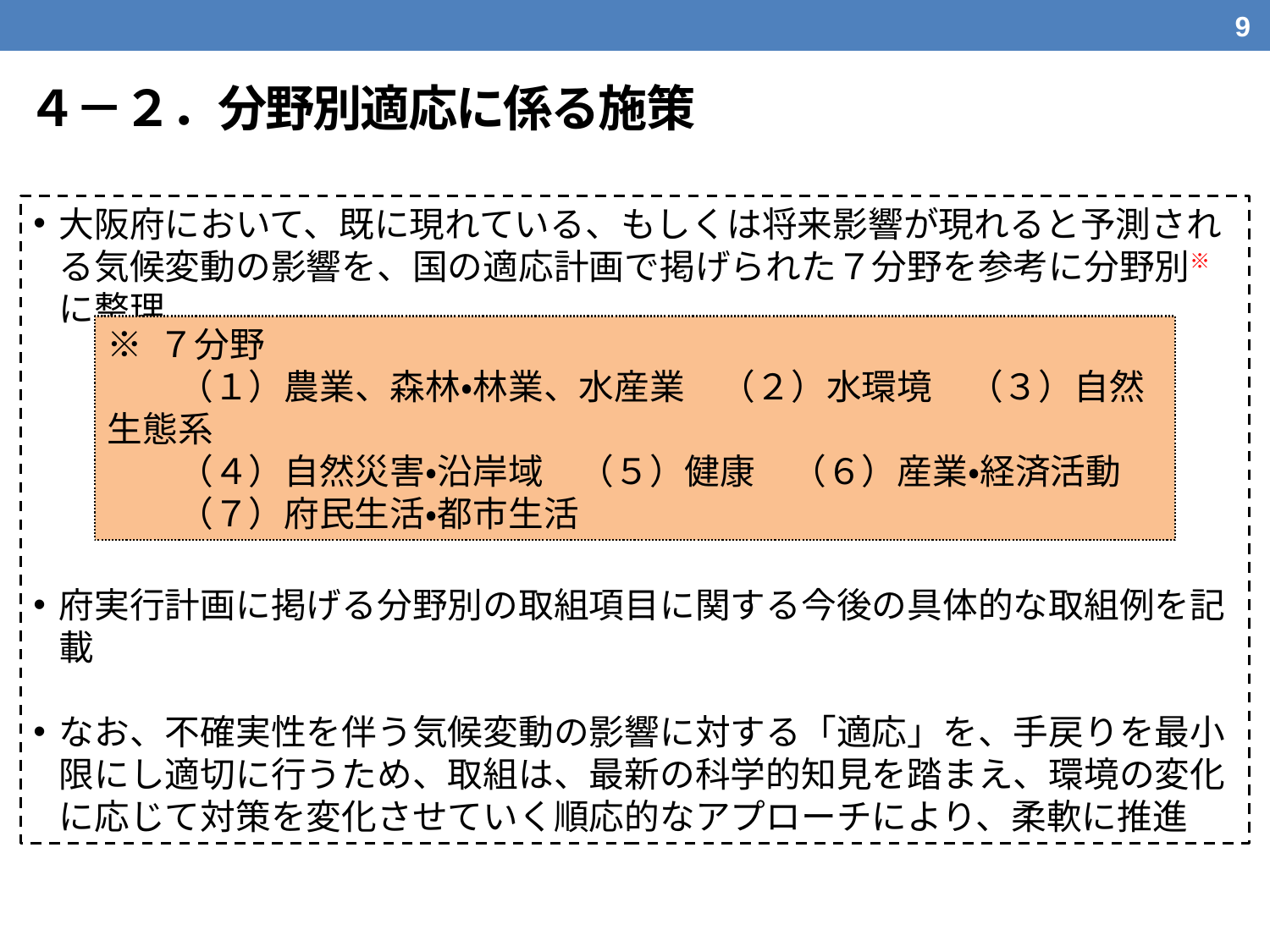

9
# ４－２．分野別適応に係る施策
大阪府において、既に現れている、もしくは将来影響が現れると予測される気候変動の影響を、国の適応計画で掲げられた７分野を参考に分野別※に整理

府実行計画に掲げる分野別の取組項目に関する今後の具体的な取組例を記載

なお、不確実性を伴う気候変動の影響に対する「適応」を、手戻りを最小限にし適切に行うため、取組は、最新の科学的知見を踏まえ、環境の変化に応じて対策を変化させていく順応的なアプローチにより、柔軟に推進
※ ７分野
　　（１）農業、森林・林業、水産業　（２）水環境　（３）自然生態系
　　（４）自然災害・沿岸域　（５）健康　（６）産業・経済活動
　　（７）府民生活・都市生活